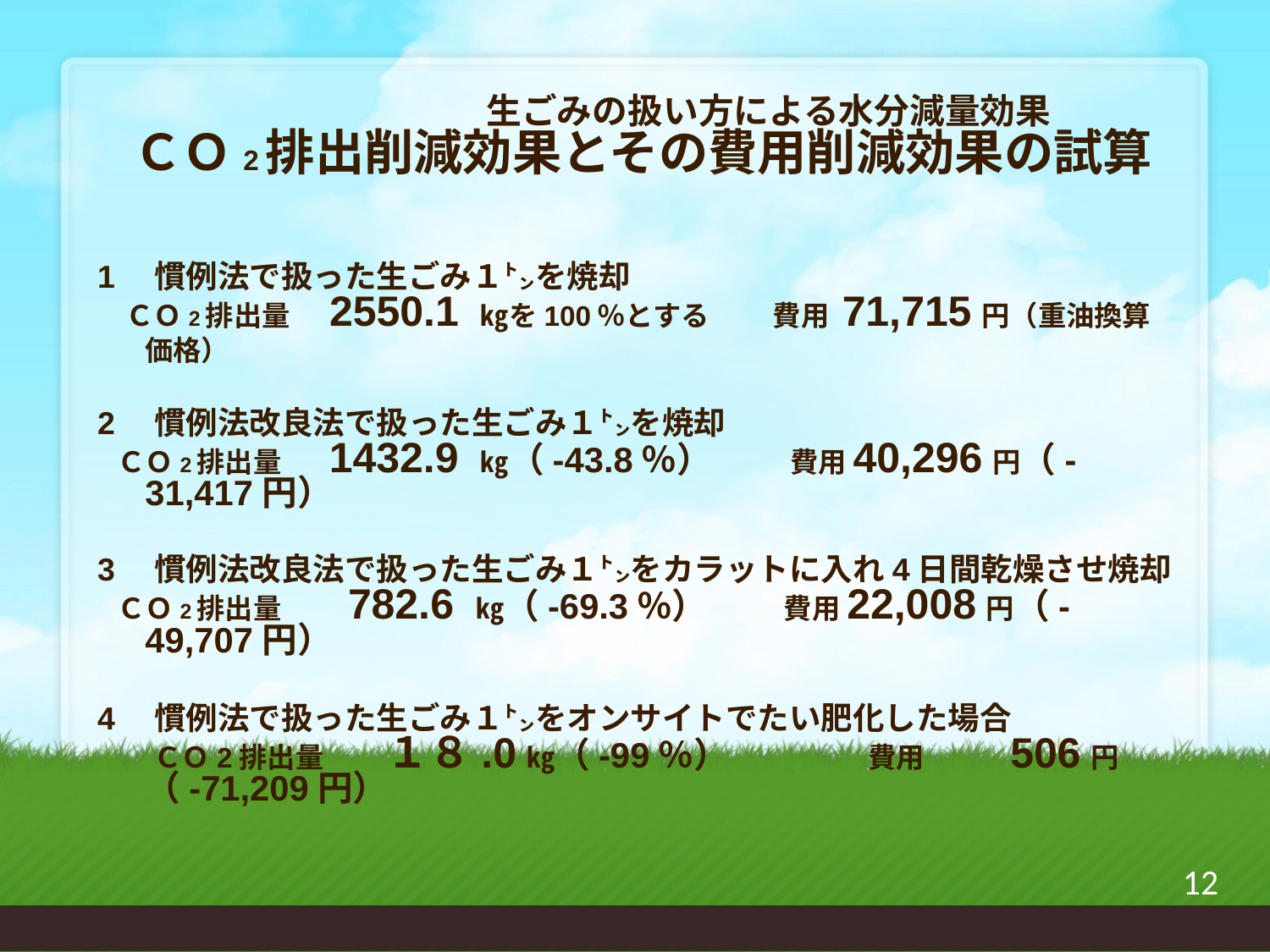

生ごみの扱い方による水分減量効果
　ＣＯ2排出削減効果とその費用削減効果の試算

1　慣例法で扱った生ごみ１㌧を焼却
　ＣＯ2排出量　2550.1 ㎏を100％とする　　費用 71,715円（重油換算価格）

2　慣例法改良法で扱った生ごみ１㌧を焼却
  ＣＯ2排出量　 1432.9 ㎏（-43.8％）　　費用40,296円（-31,417円）

3　慣例法改良法で扱った生ごみ１㌧をカラットに入れ4日間乾燥させ焼却
  ＣＯ2排出量　     782.6 ㎏（-69.3％）　　  費用22,008円（-49,707円）

4　慣例法で扱った生ごみ１㌧をオンサイトでたい肥化した場合
　　ＣＯ2排出量　 　１８.0㎏（-99％）　　　　  費用　　  506円（-71,209円）

#
12